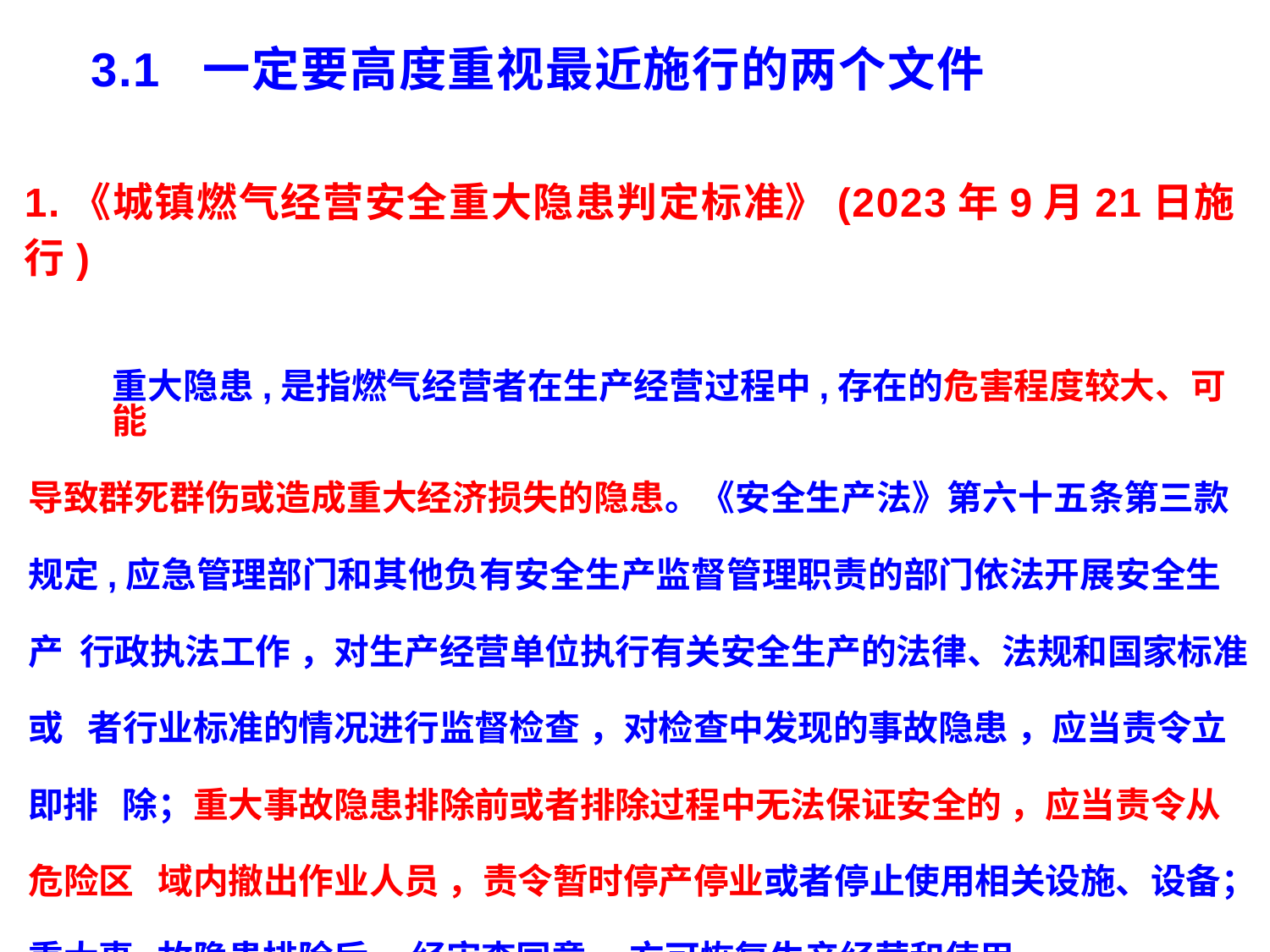

3.1  一定要高度重视最近施行的两个文件

1.《城镇燃气经营安全重大隐患判定标准》(2023年9月21日施行)

重大隐患,是指燃气经营者在生产经营过程中,存在的危害程度较大、可能
导致群死群伤或造成重大经济损失的隐患。《安全生产法》第六十五条第三款   规定,应急管理部门和其他负有安全生产监督管理职责的部门依法开展安全生产  行政执法工作 ，对生产经营单位执行有关安全生产的法律、法规和国家标准或   者行业标准的情况进行监督检查 ，对检查中发现的事故隐患 ，应当责令立即排   除；重大事故隐患排除前或者排除过程中无法保证安全的 ，应当责令从危险区   域内撤出作业人员 ，责令暂时停产停业或者停止使用相关设施、设备；重大事   故隐患排除后 ，经审查同意 ，方可恢复生产经营和使用。